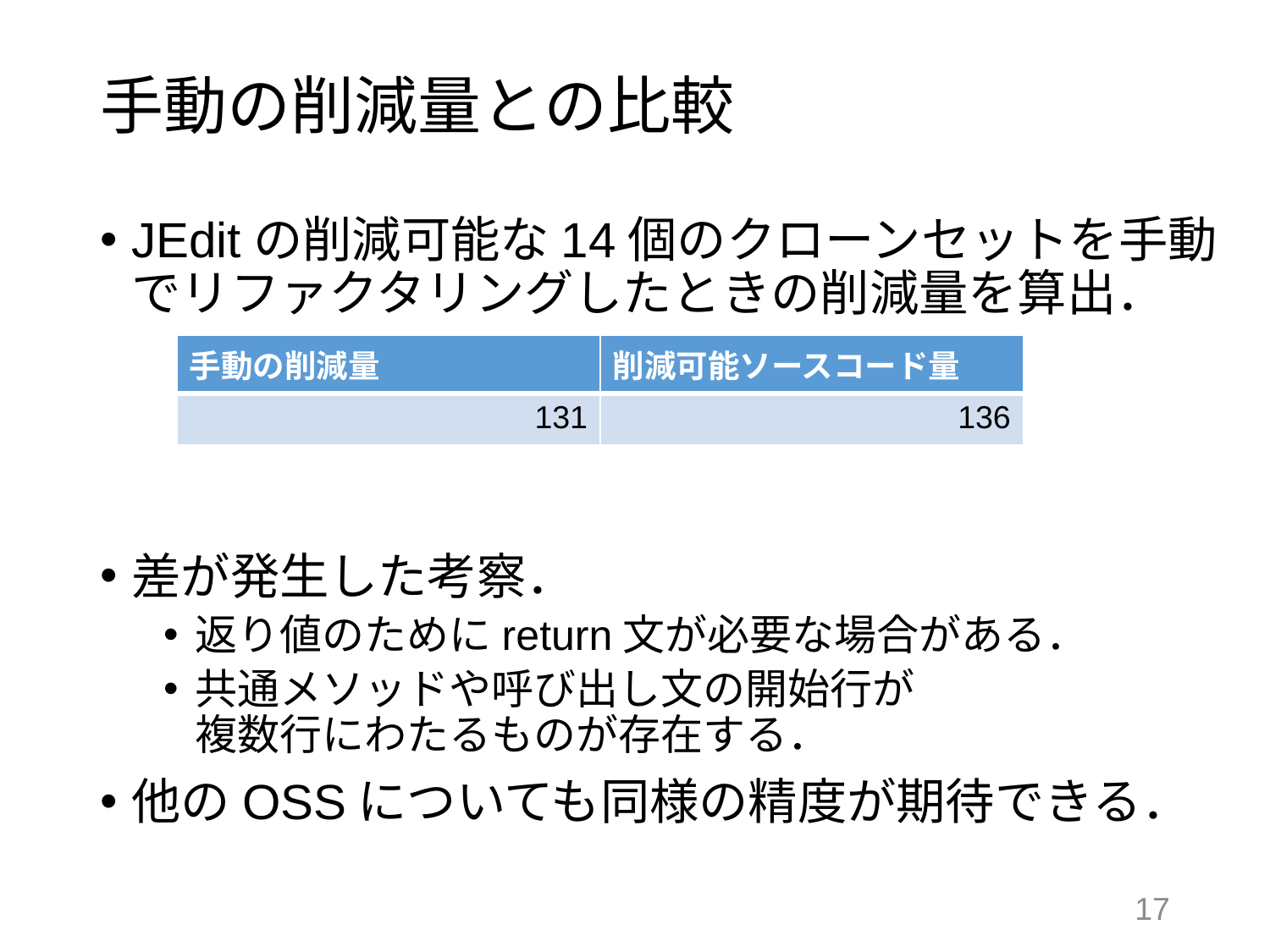

# 手動の削減量との比較
JEditの削減可能な14個のクローンセットを手動でリファクタリングしたときの削減量を算出．

差が発生した考察．
返り値のためにreturn文が必要な場合がある．
共通メソッドや呼び出し文の開始行が　　　　　　　複数行にわたるものが存在する．
他のOSSについても同様の精度が期待できる．
| 手動の削減量 | 削減可能ソースコード量 |
| --- | --- |
| 131 | 136 |
17